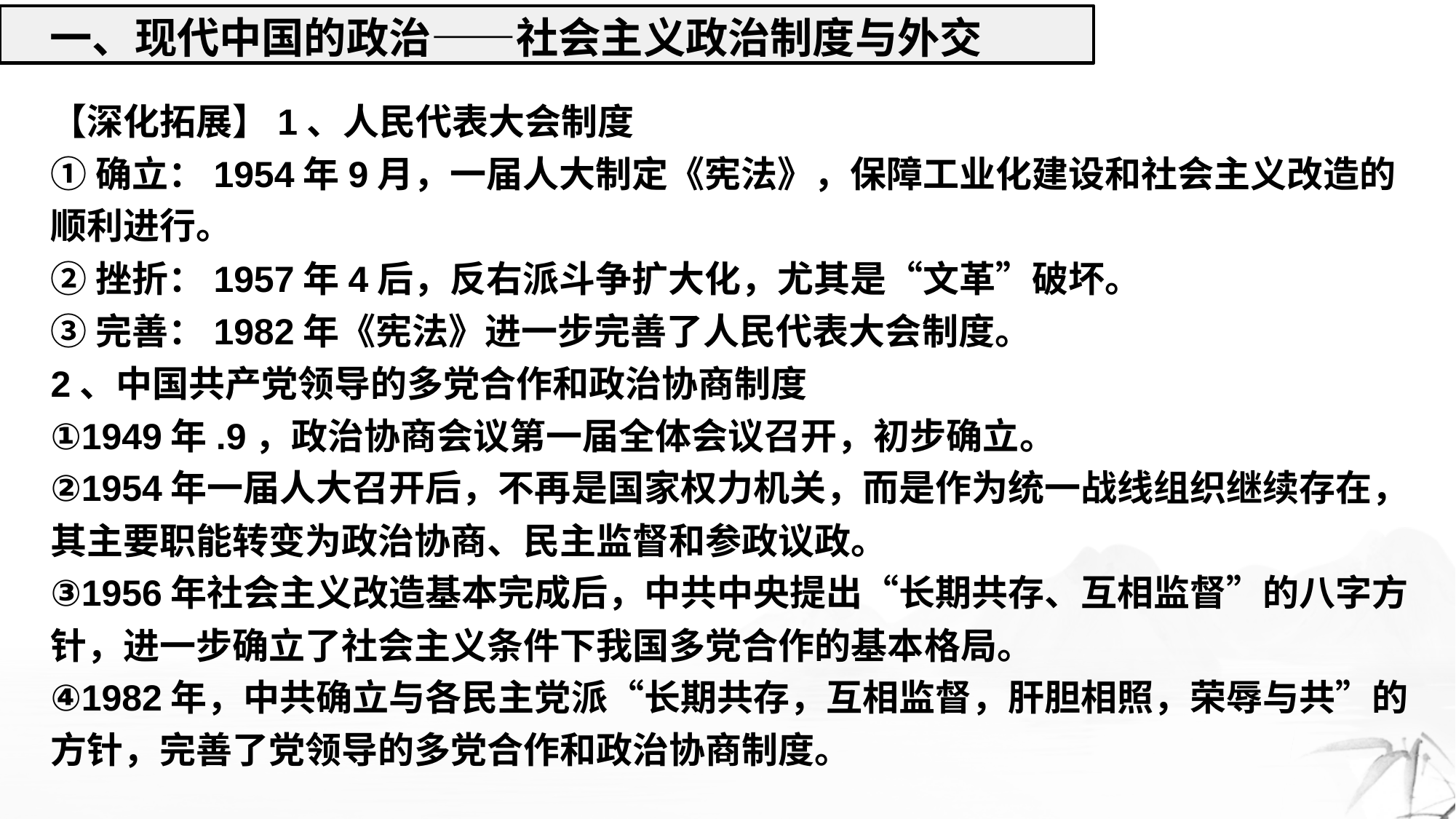

一、现代中国的政治——社会主义政治制度与外交
【深化拓展】1、人民代表大会制度
①确立：1954年9月，一届人大制定《宪法》，保障工业化建设和社会主义改造的顺利进行。
②挫折：1957年4后，反右派斗争扩大化，尤其是“文革”破坏。
③完善：1982年《宪法》进一步完善了人民代表大会制度。
2、中国共产党领导的多党合作和政治协商制度
①1949年.9，政治协商会议第一届全体会议召开，初步确立。
②1954年一届人大召开后，不再是国家权力机关，而是作为统一战线组织继续存在，其主要职能转变为政治协商、民主监督和参政议政。
③1956年社会主义改造基本完成后，中共中央提出“长期共存、互相监督”的八字方针，进一步确立了社会主义条件下我国多党合作的基本格局。
④1982年，中共确立与各民主党派“长期共存，互相监督，肝胆相照，荣辱与共”的方针，完善了党领导的多党合作和政治协商制度。